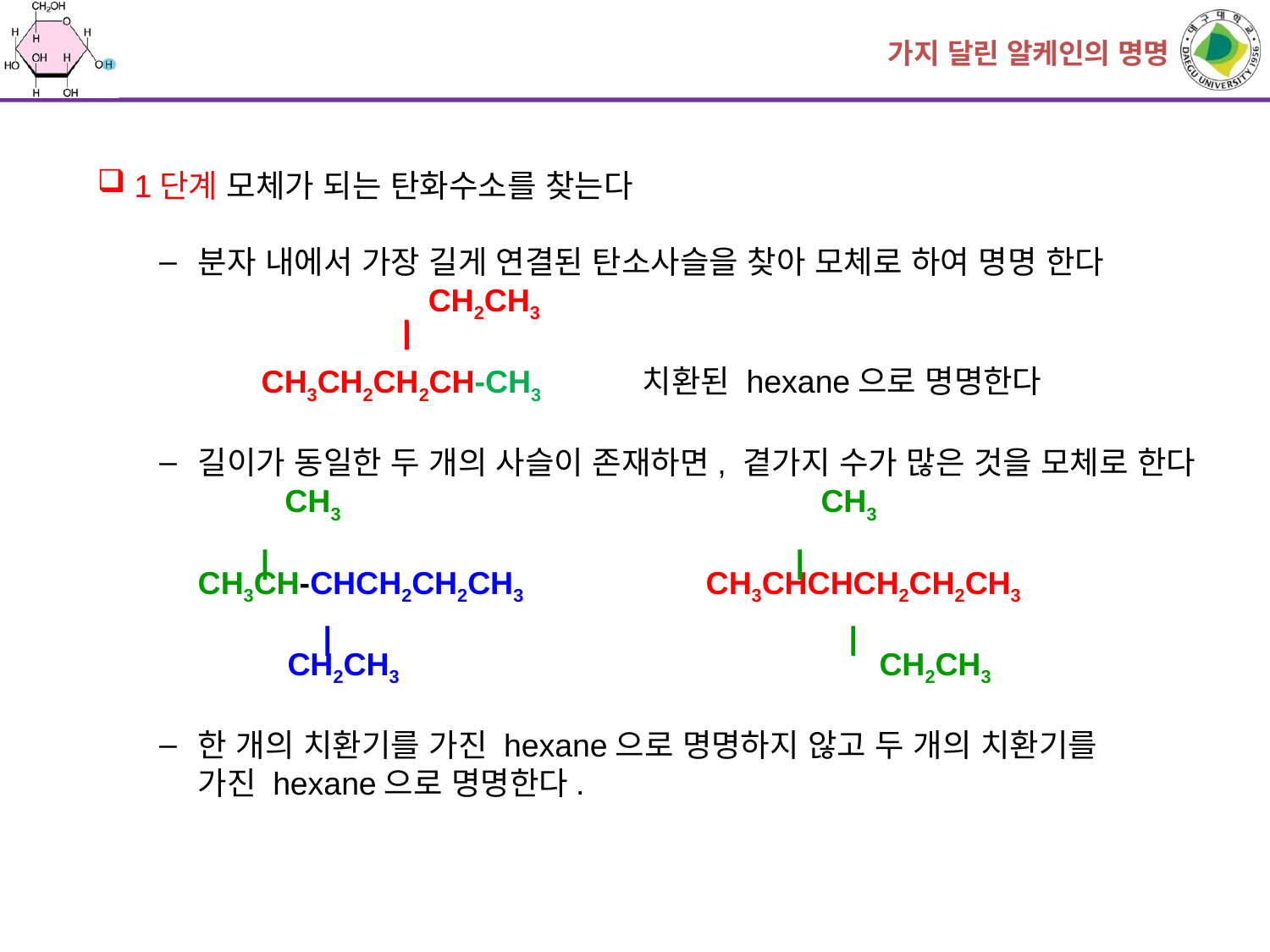

가지 달린 알케인의 명명
1단계 모체가 되는 탄화수소를 찾는다

분자 내에서 가장 길게 연결된 탄소사슬을 찾아 모체로 하여 명명 한다
	      	 	      CH2CH3

		CH3CH2CH2CH-CH3	치환된 hexane으로 명명한다

길이가 동일한 두 개의 사슬이 존재하면, 곁가지 수가 많은 것을 모체로 한다
	     	    CH3                                                         CH3

	CH3CH-CHCH2CH2CH3		CH3CHCHCH2CH2CH3

	                        CH2CH3			             CH2CH3

한 개의 치환기를 가진 hexane으로 명명하지 않고 두 개의 치환기를
	가진 hexane으로 명명한다.